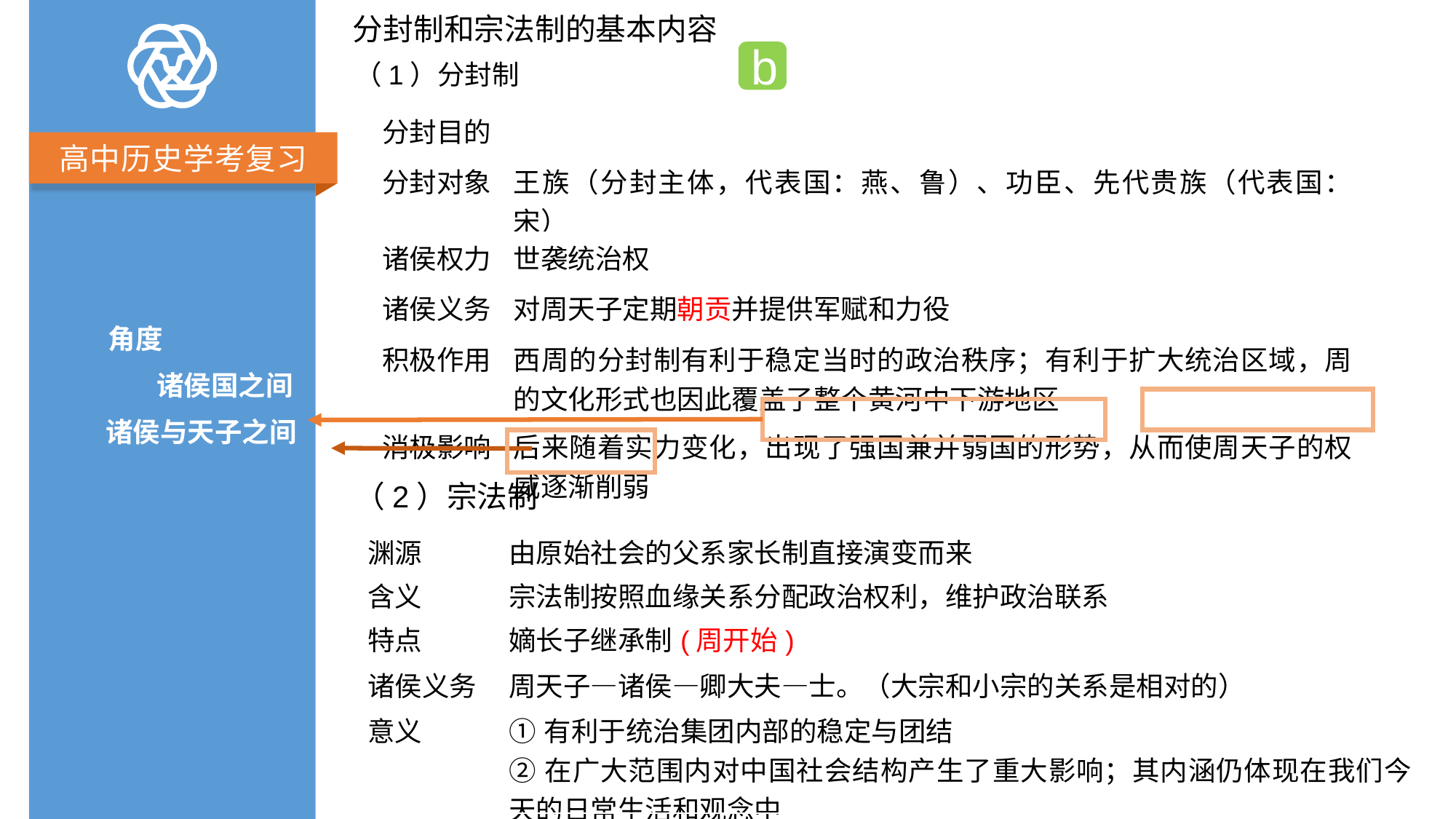

分封制和宗法制的基本内容
b
（1）分封制
| 分封目的 |  |
| --- | --- |
| 分封对象 | 王族（分封主体，代表国：燕、鲁）、功臣、先代贵族（代表国：宋） |
| --- | --- |
| 诸侯权力 | 世袭统治权 |
| 诸侯义务 | 对周天子定期朝贡并提供军赋和力役 |
| 积极作用 | 西周的分封制有利于稳定当时的政治秩序；有利于扩大统治区域，周的文化形式也因此覆盖了整个黄河中下游地区 |
| 消极影响 | 后来随着实力变化，出现了强国兼并弱国的形势，从而使周天子的权威逐渐削弱 |
角度
诸侯国之间
诸侯与天子之间

（2）宗法制
| 渊源 | 由原始社会的父系家长制直接演变而来 |
| --- | --- |
| 含义 | 宗法制按照血缘关系分配政治权利，维护政治联系 |
| --- | --- |
| 特点 | 嫡长子继承制(周开始) |
| 诸侯义务 | 周天子—诸侯—卿大夫—士。（大宗和小宗的关系是相对的） |
| 意义 | ①有利于统治集团内部的稳定与团结 ②在广大范围内对中国社会结构产生了重大影响；其内涵仍体现在我们今天的日常生活和观念中 |